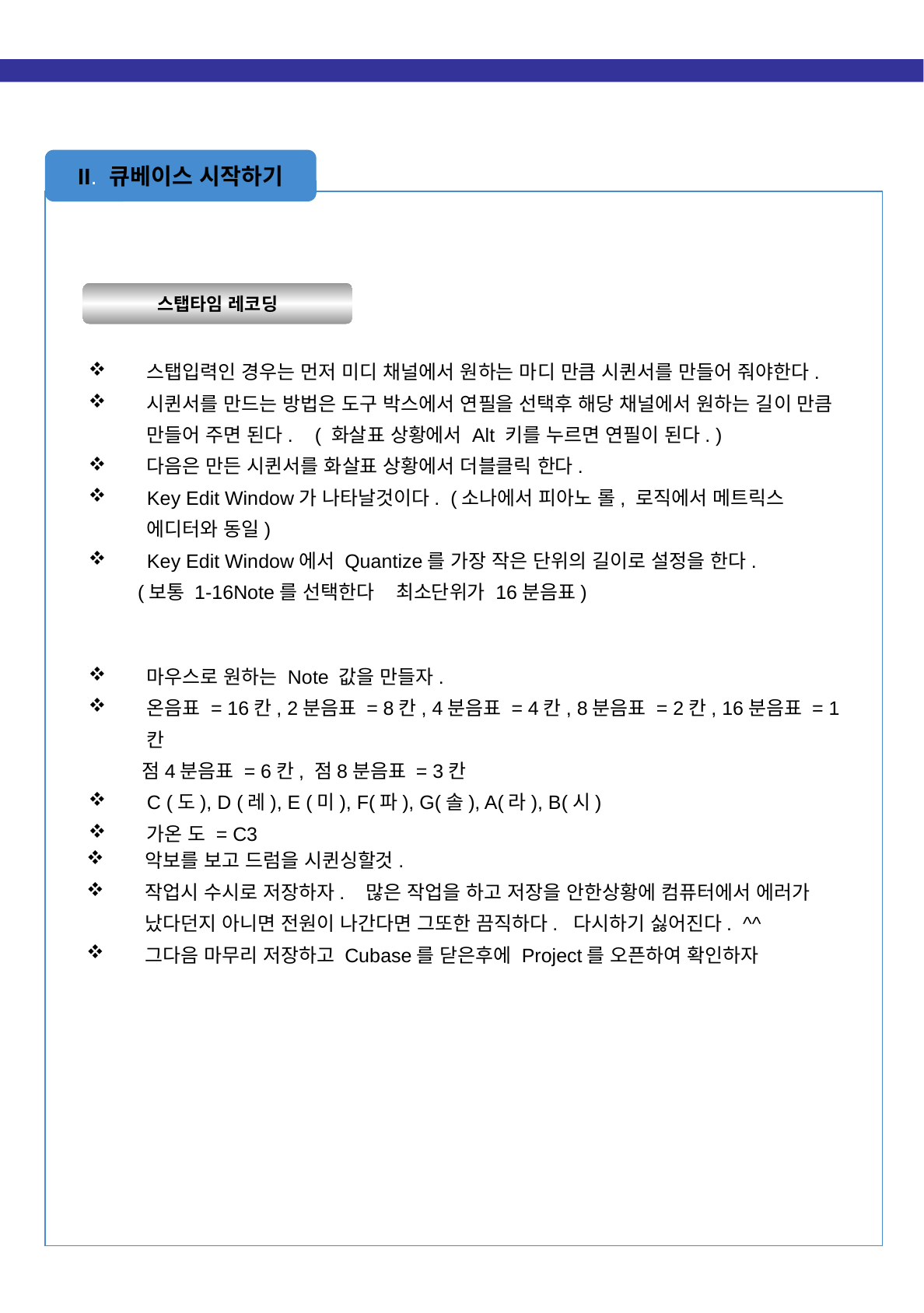

II. 큐베이스 시작하기

스탭타임 레코딩
스탭입력인 경우는 먼저 미디 채널에서 원하는 마디 만큼 시퀸서를 만들어 줘야한다.
시퀸서를 만드는 방법은 도구 박스에서 연필을 선택후 해당 채널에서 원하는 길이 만큼 만들어 주면 된다.    ( 화살표 상황에서 Alt 키를 누르면 연필이 된다. )
다음은 만든 시퀸서를 화살표 상황에서 더블클릭 한다.
Key Edit Window가 나타날것이다.  (소나에서 피아노 롤, 로직에서 메트릭스 에디터와 동일)
Key Edit Window에서 Quantize를 가장 작은 단위의 길이로 설정을 한다.
         (보통 1-16Note를 선택한다    최소단위가 16분음표)
마우스로 원하는 Note 값을 만들자.
온음표 = 16칸, 2분음표 = 8칸, 4분음표 = 4칸, 8분음표 = 2칸, 16분음표 = 1칸
         점4분음표 = 6칸, 점8분음표 = 3칸
C (도), D (레), E (미), F(파), G(솔), A(라), B(시)
가온 도 = C3
악보를 보고 드럼을 시퀸싱할것.
작업시 수시로 저장하자.   많은 작업을 하고 저장을 안한상황에 컴퓨터에서 에러가 났다던지 아니면 전원이 나간다면 그또한 끔직하다.  다시하기 싫어진다.  ^^
그다음 마무리 저장하고 Cubase를 닫은후에 Project를 오픈하여 확인하자